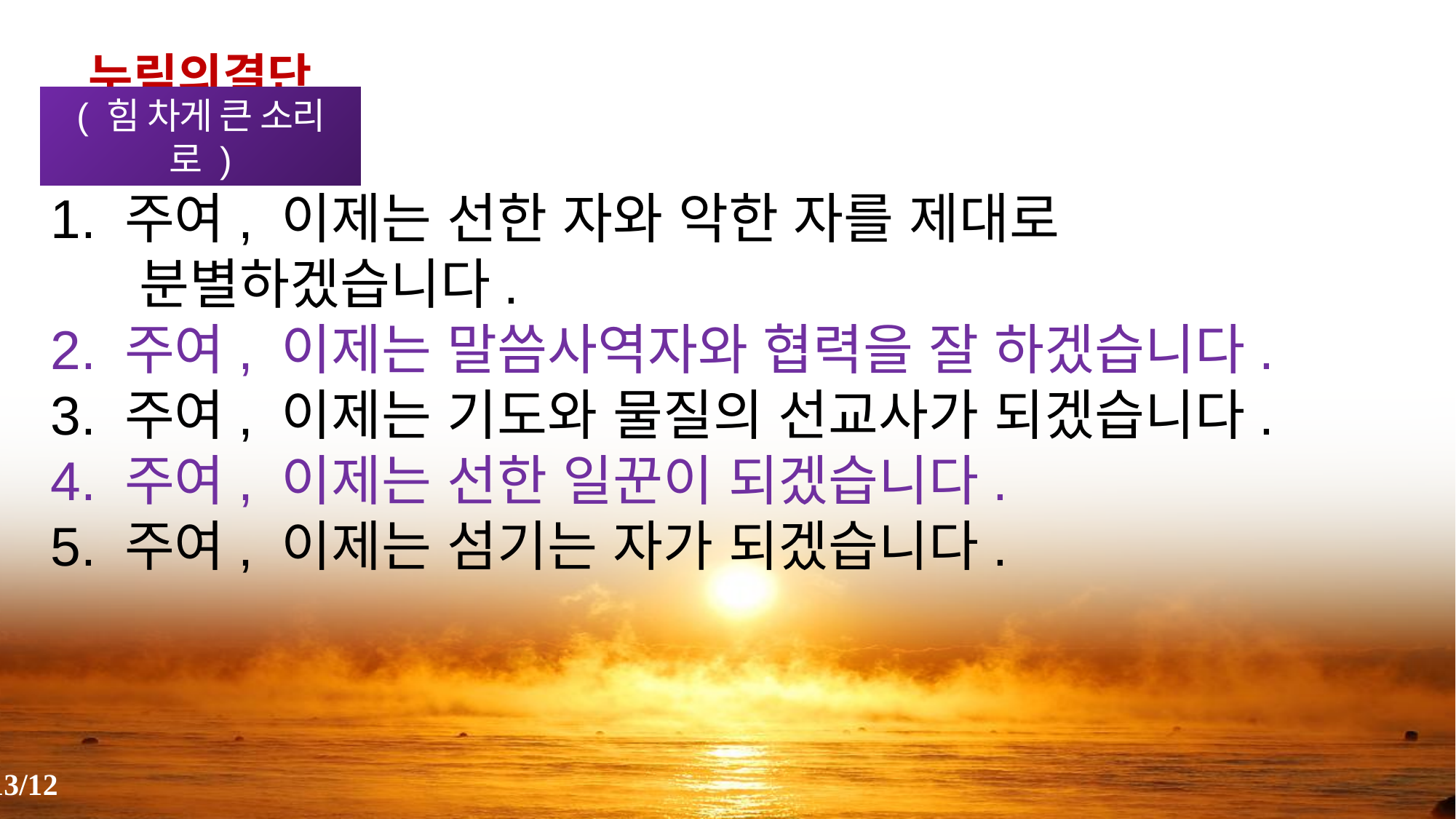

누림의결단

( 힘 차게 큰 소리로 )
1. 주여, 이제는 선한 자와 악한 자를 제대로 분별하겠습니다.
2. 주여, 이제는 말씀사역자와 협력을 잘 하겠습니다.
3. 주여, 이제는 기도와 물질의 선교사가 되겠습니다.
4. 주여, 이제는 선한 일꾼이 되겠습니다.
5. 주여, 이제는 섬기는 자가 되겠습니다.